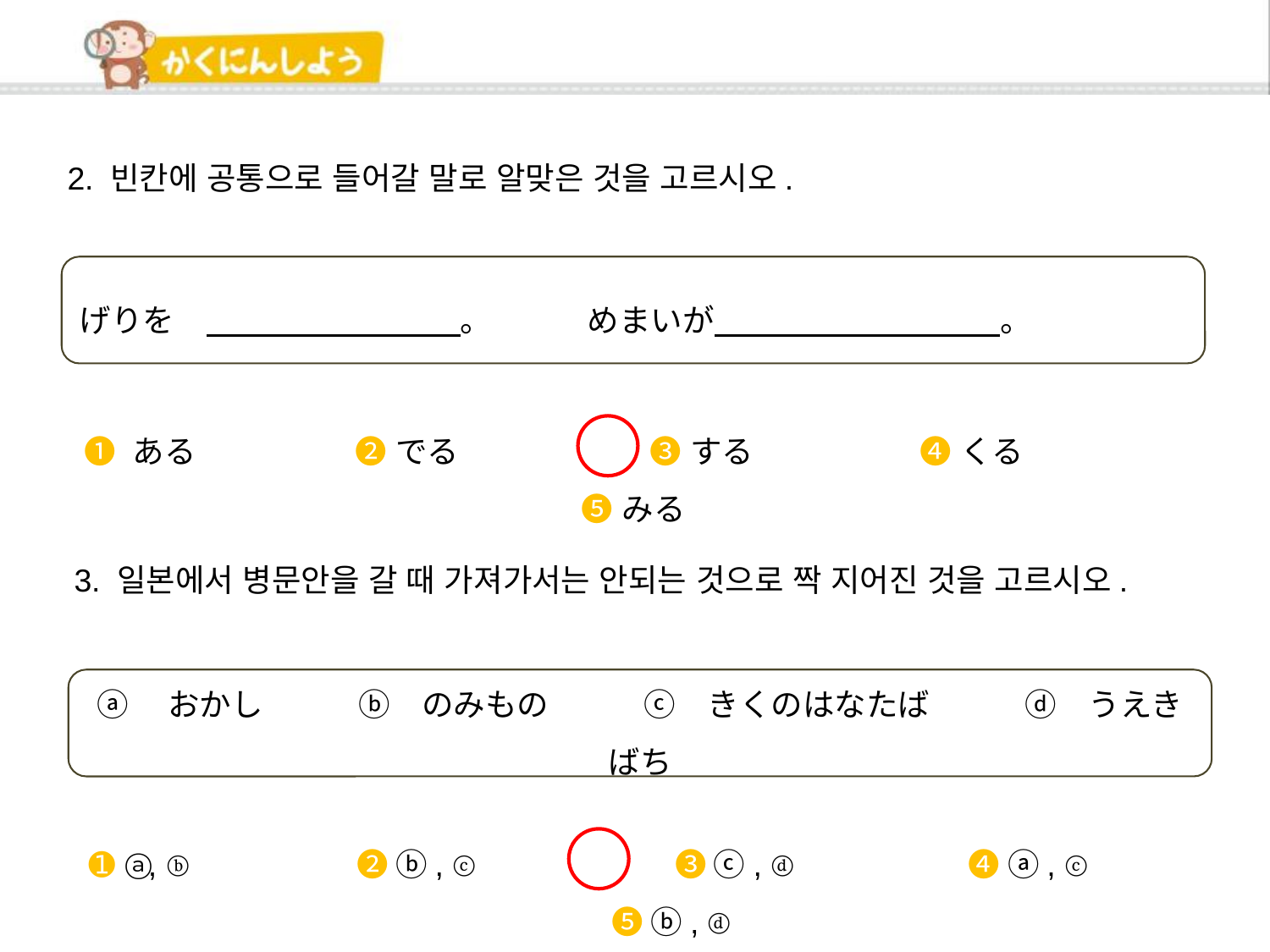

2. 빈칸에 공통으로 들어갈 말로 알맞은 것을 고르시오.
げりを　　　　　　　　　。	めまいが　　　　　　　　　。
➊ ある　　　　　➋ でる　　　　　　➌ する　　　　　 ➍ くる　　　　　➎ みる

3. 일본에서 병문안을 갈 때 가져가서는 안되는 것으로 짝 지어진 것을 고르시오.
ⓐ　おかし　　　ⓑ　のみもの　　　ⓒ　きくのはなたば　　　ⓓ　うえきばち
➊ ⓐ, ⓑ　　　　　➋ ⓑ, ⓒ　　　　　　➌ ⓒ, ⓓ　　　　　 ➍ ⓐ, ⓒ　　　　　➎ ⓑ, ⓓ